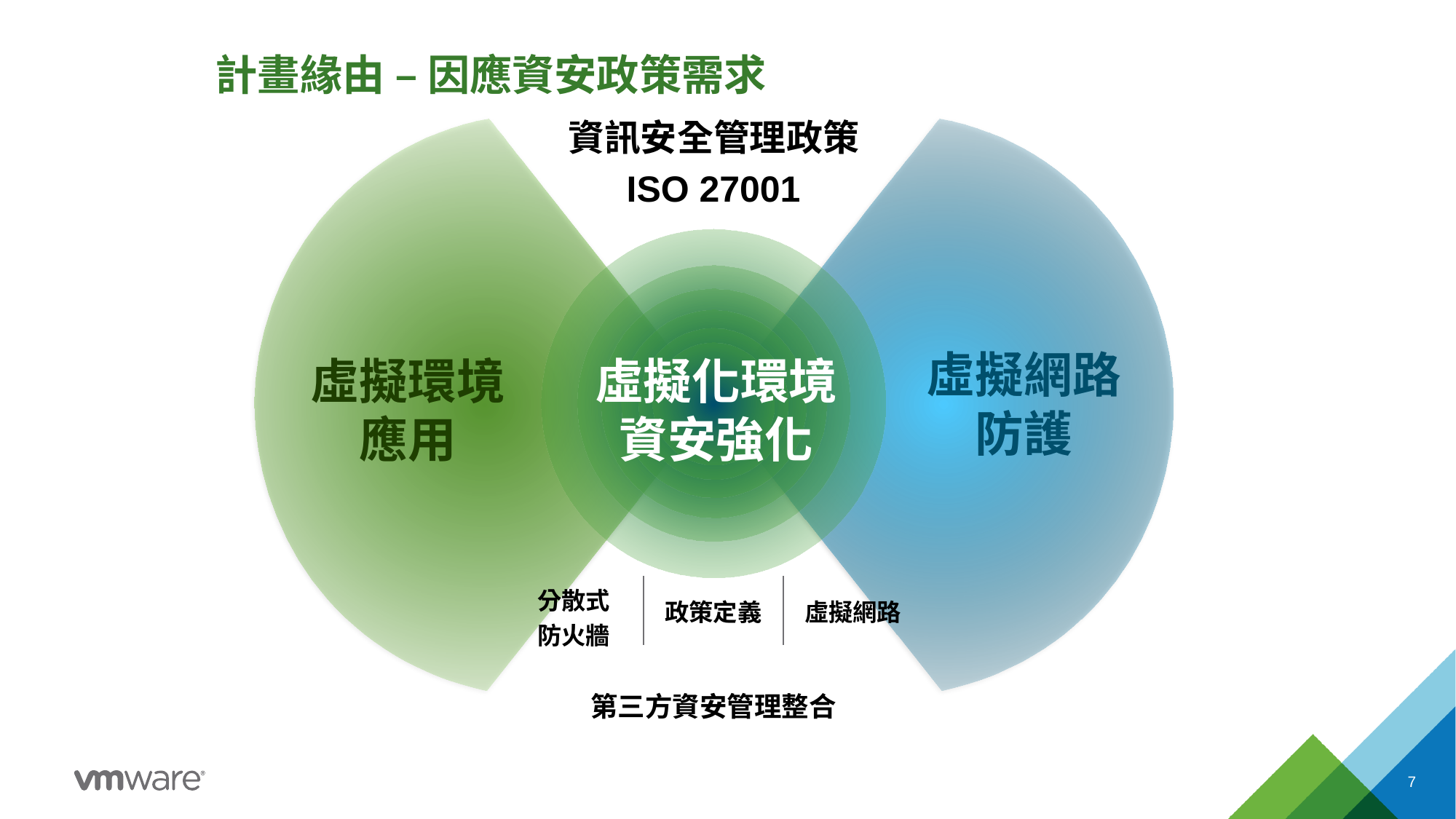

計畫緣由 – 因應資安政策需求
資訊安全管理政策
ISO 27001

虛擬網路
防護

虛擬環境
應用
虛擬化環境資安強化
| 分散式 防火牆 | 政策定義 | 虛擬網路 |
| --- | --- | --- |
第三方資安管理整合
7